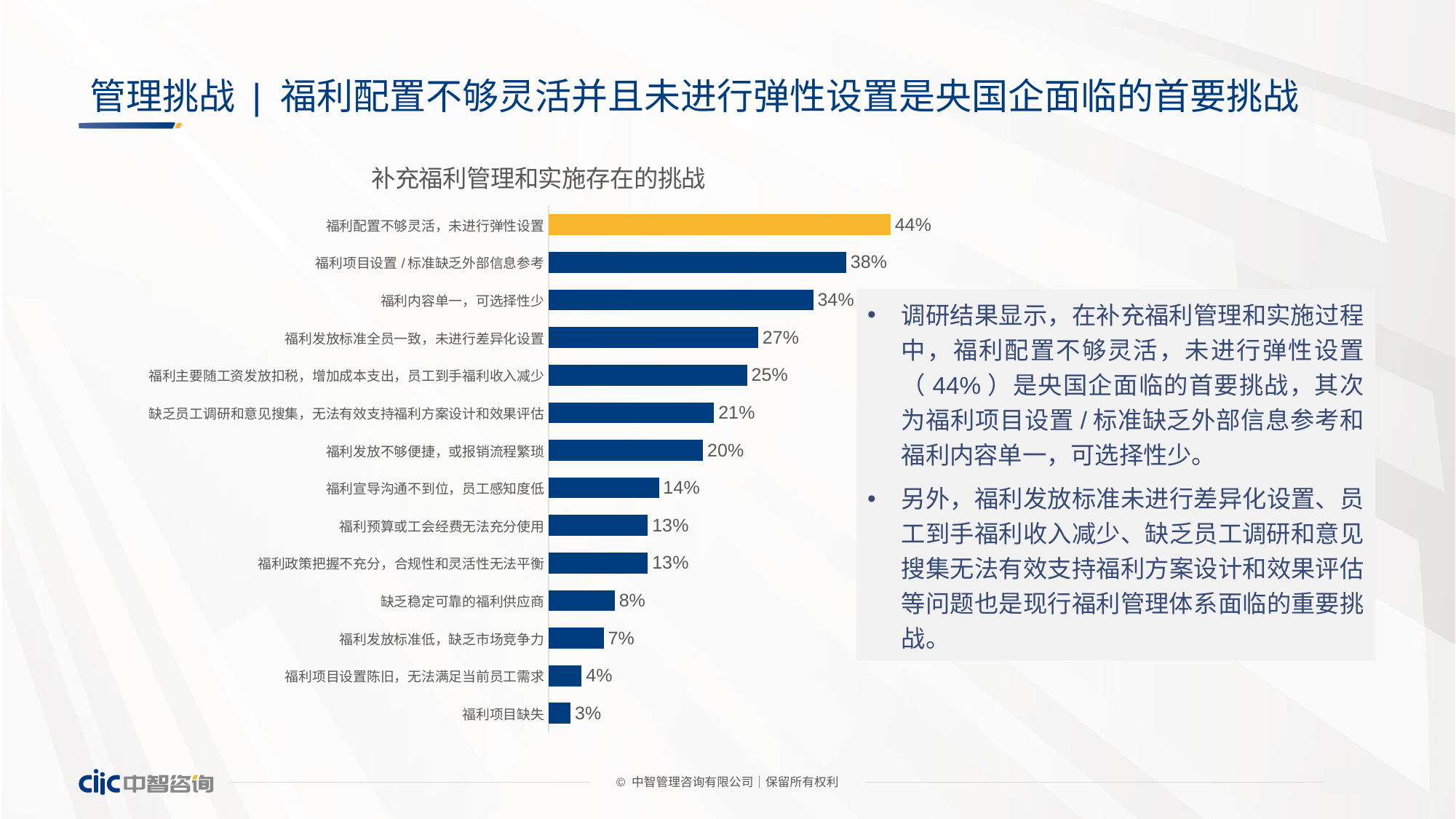

# 管理挑战 | 福利配置不够灵活并且未进行弹性设置是央国企面临的首要挑战

### Chart: 补充福利管理和实施存在的挑战

| Category | 占比 |
|---|---|
| 福利配置不够灵活，未进行弹性设置 | 0.436619718309859 |
| 福利项目设置/标准缺乏外部信息参考 | 0.380281690140845 |
| 福利内容单一，可选择性少 | 0.338028169014085 |
| 福利发放标准全员一致，未进行差异化设置 | 0.267605633802817 |
| 福利主要随工资发放扣税，增加成本支出，员工到手福利收入减少 | 0.253521126760563 |
| 缺乏员工调研和意见搜集，无法有效支持福利方案设计和效果评估 | 0.211267605633803 |
| 福利发放不够便捷，或报销流程繁琐 | 0.197183098591549 |
| 福利宣导沟通不到位，员工感知度低 | 0.140845070422535 |
| 福利预算或工会经费无法充分使用 | 0.126760563380282 |
| 福利政策把握不充分，合规性和灵活性无法平衡 | 0.126760563380282 |
| 缺乏稳定可靠的福利供应商 | 0.0845070422535211 |
| 福利发放标准低，缺乏市场竞争力 | 0.0704225352112676 |
| 福利项目设置陈旧，无法满足当前员工需求 | 0.0422535211267606 |
| 福利项目缺失 | 0.028169014084507 |
调研结果显示，在补充福利管理和实施过程中，福利配置不够灵活，未进行弹性设置（44%）是央国企面临的首要挑战，其次为福利项目设置/标准缺乏外部信息参考和福利内容单一，可选择性少。
另外，福利发放标准未进行差异化设置、员工到手福利收入减少、缺乏员工调研和意见搜集无法有效支持福利方案设计和效果评估等问题也是现行福利管理体系面临的重要挑战。
© 中智管理咨询有限公司│保留所有权利
12